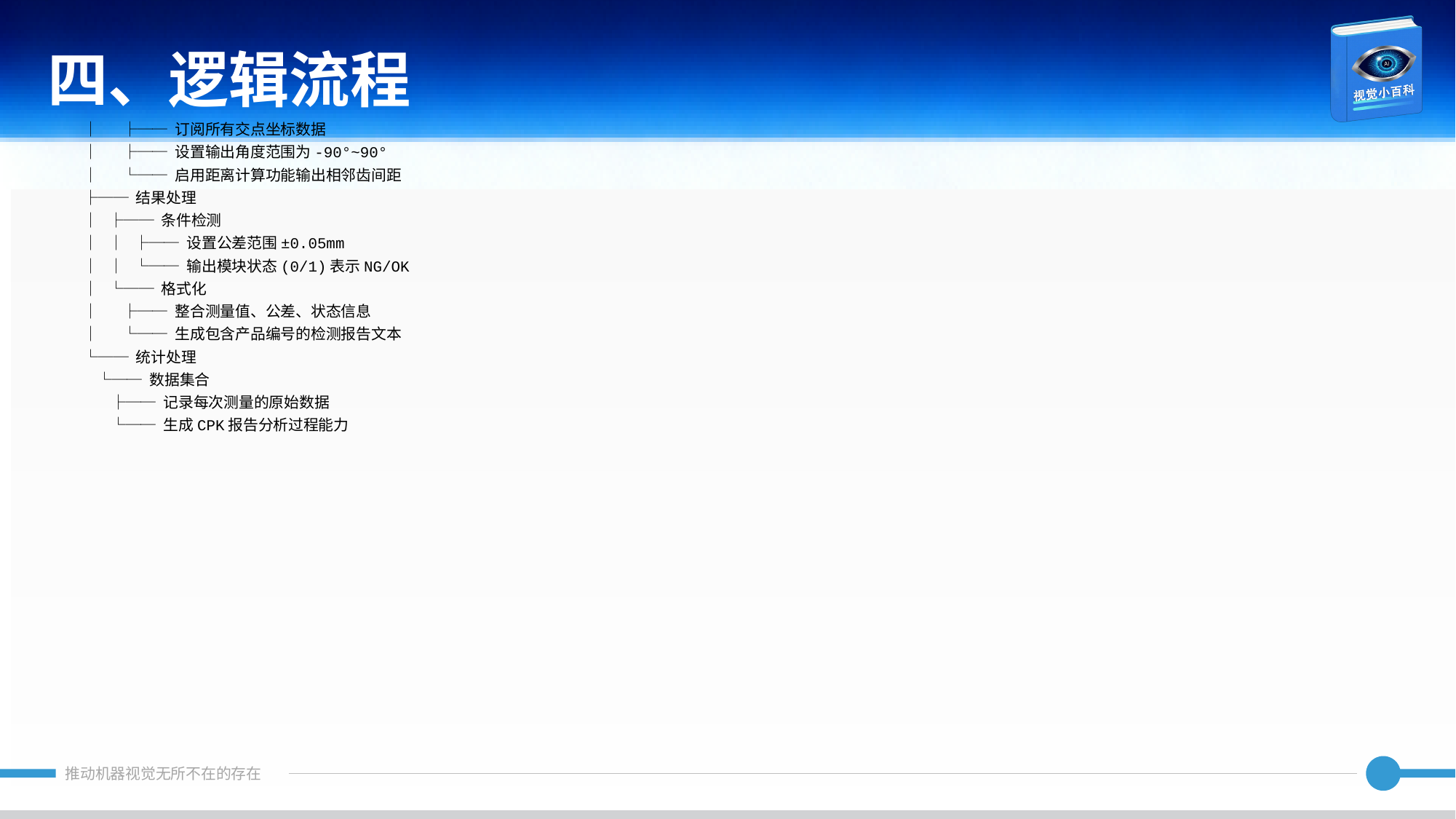

四、逻辑流程

│       ├── 订阅所有交点坐标数据
│       ├── 设置输出角度范围为-90°~90°
│       └── 启用距离计算功能输出相邻齿间距
├── 结果处理
│   ├── 条件检测
│   │   ├── 设置公差范围±0.05mm
│   │   └── 输出模块状态(0/1)表示NG/OK
│   └── 格式化
│       ├── 整合测量值、公差、状态信息
│       └── 生成包含产品编号的检测报告文本
└── 统计处理
    └── 数据集合
        ├── 记录每次测量的原始数据
        └── 生成CPK报告分析过程能力
9